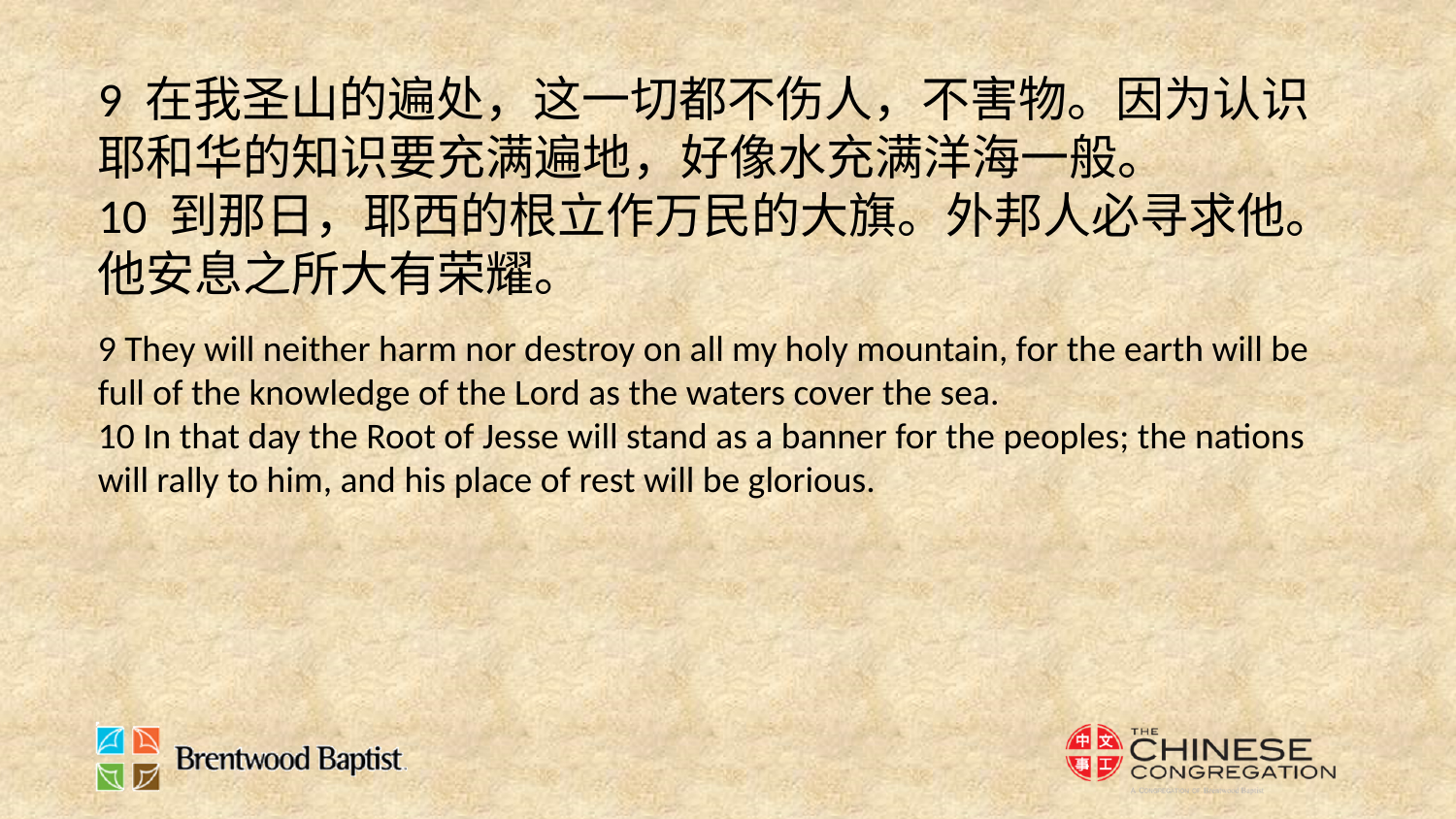

9 在我圣山的遍处，这一切都不伤人，不害物。因为认识耶和华的知识要充满遍地，好像水充满洋海一般。
10 到那日，耶西的根立作万民的大旗。外邦人必寻求他。他安息之所大有荣耀。

9 They will neither harm nor destroy on all my holy mountain, for the earth will be full of the knowledge of the Lord as the waters cover the sea.
10 In that day the Root of Jesse will stand as a banner for the peoples; the nations will rally to him, and his place of rest will be glorious.